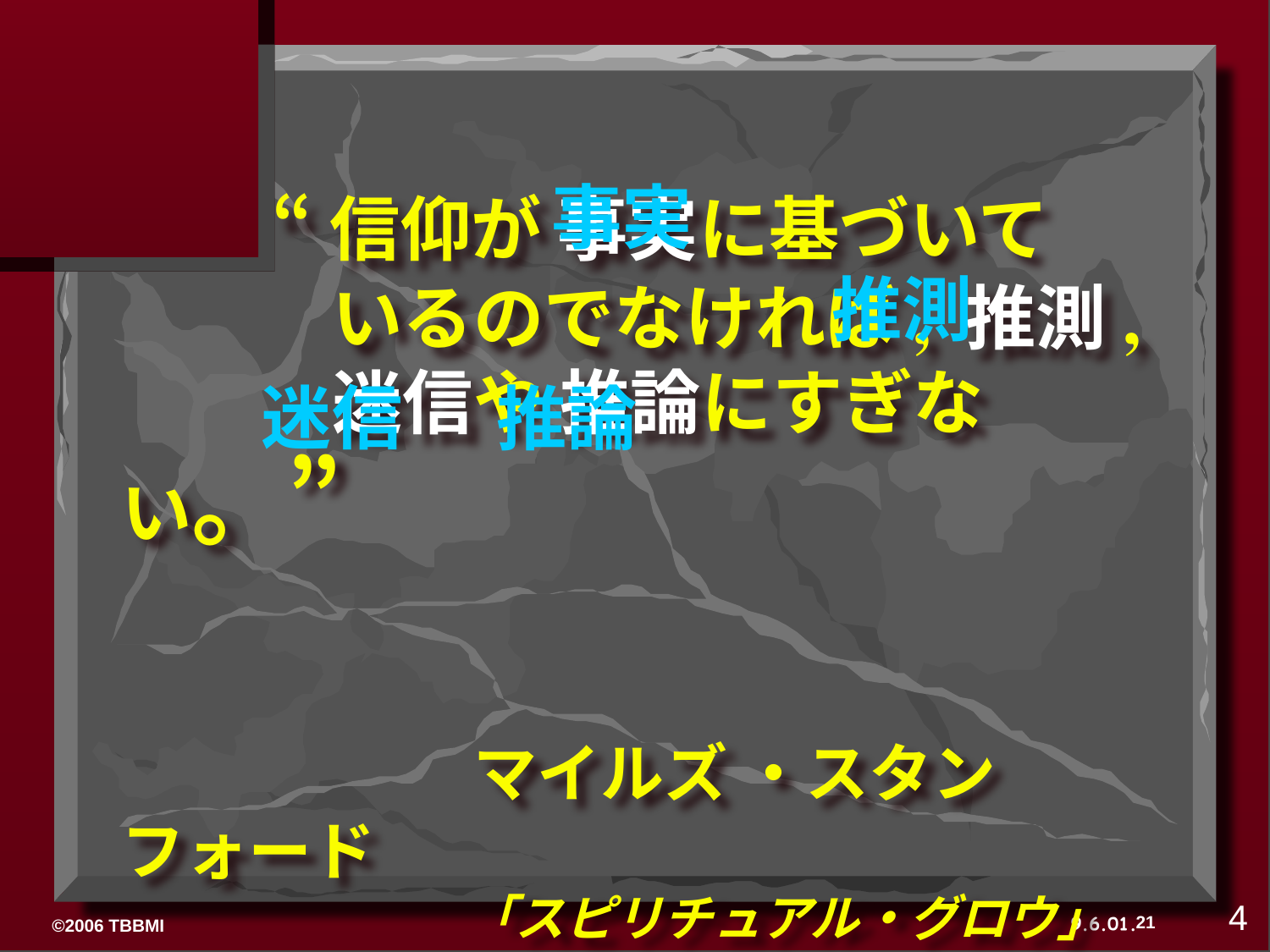

“信仰が 事実に基づいて
　　　いるのでなければ, 推測,
　　　迷信や 推論にすぎない。”

　　　　　マイルズ ・スタンフォード
　　　　　　　「スピリチュアル・グロウ」団体の代表
事実
推測
迷信
推論

4

21